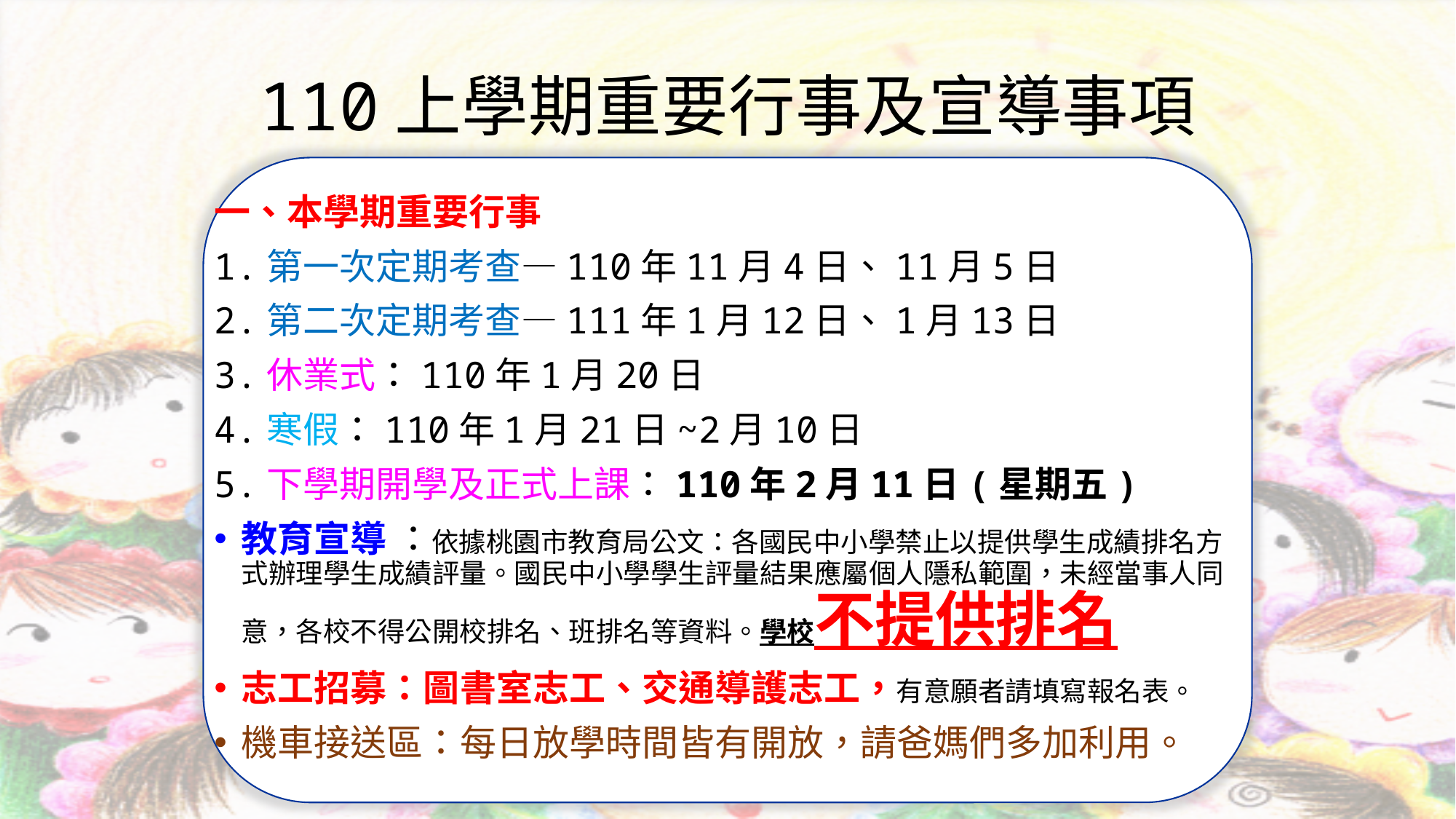

# 110上學期重要行事及宣導事項

一、本學期重要行事
1.第一次定期考查—110年11月4日、11月5日
2.第二次定期考查—111年1月12日、1月13日
3.休業式：110年1月20日
4.寒假：110年1月21日~2月10日
5.下學期開學及正式上課：110年2月11日(星期五)
教育宣導 ：依據桃園市教育局公文：各國民中小學禁止以提供學生成績排名方式辦理學生成績評量。國民中小學學生評量結果應屬個人隱私範圍，未經當事人同意，各校不得公開校排名、班排名等資料。學校不提供排名
志工招募：圖書室志工、交通導護志工，有意願者請填寫報名表。
機車接送區：每日放學時間皆有開放，請爸媽們多加利用。